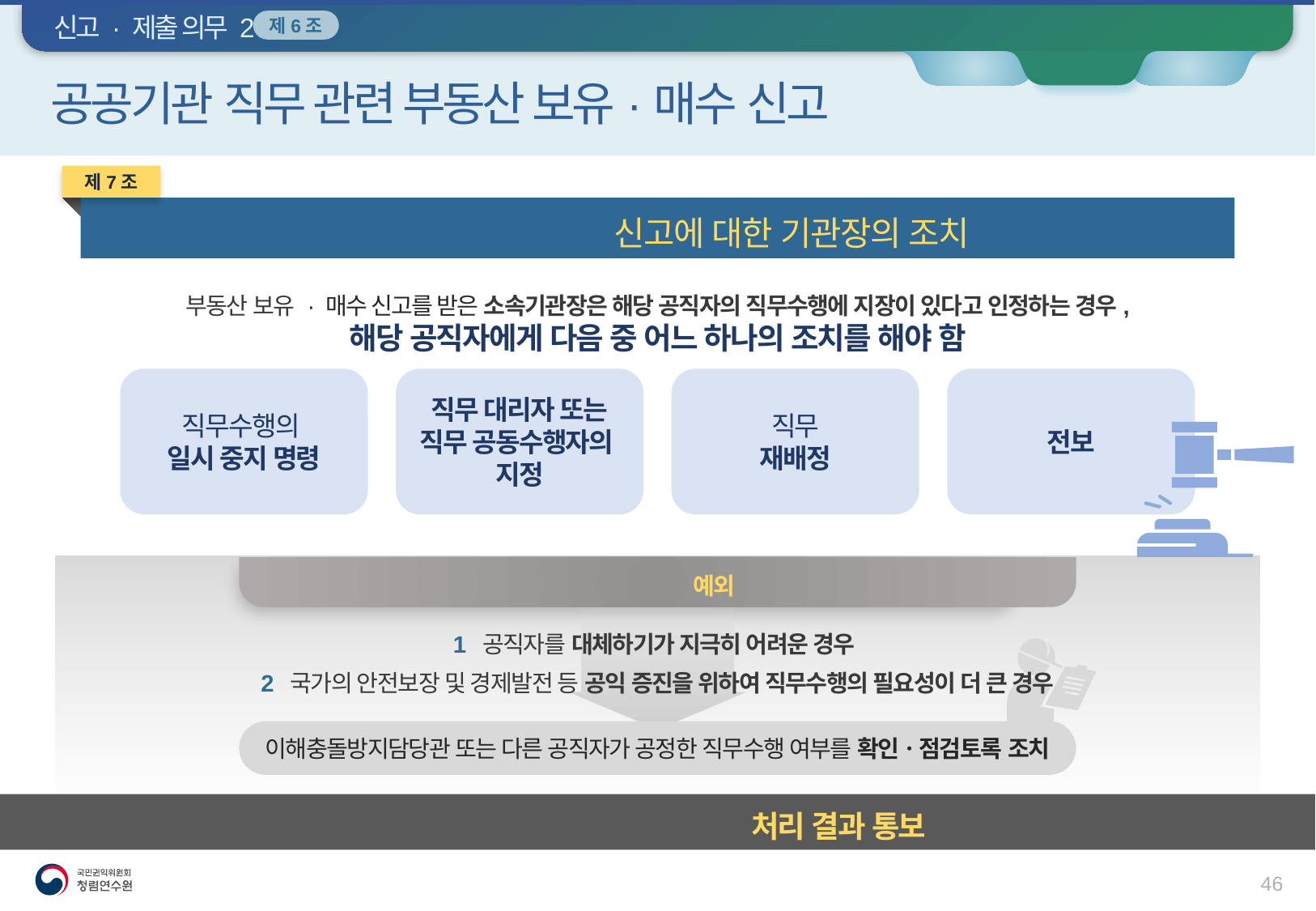

신고 · 제출 의무 2
제6조
개요

조치

예시

공공기관 직무 관련 부동산 보유·매수 신고
제7조

부동산 보유‧매수 신고에 대한 기관장의 조치
부동산 보유 · 매수 신고를 받은 소속기관장은 해당 공직자의 직무수행에 지장이 있다고 인정하는 경우,
해당 공직자에게 다음 중 어느 하나의 조치를 해야 함
직무수행의
일시 중지 명령
직무 대리자 또는
직무 공동수행자의
지정
직무
재배정
전보

다음과 같은 경우 예외 인정

1  공직자를 대체하기가 지극히 어려운 경우
2  국가의 안전보장 및 경제발전 등 공익 증진을 위하여 직무수행의 필요성이 더 큰 경우

이해충돌방지담당관 또는 다른 공직자가 공정한 직무수행 여부를 확인ㆍ점검토록 조치
조치 이후, 해당 공직자에게  처리 결과 통보
46